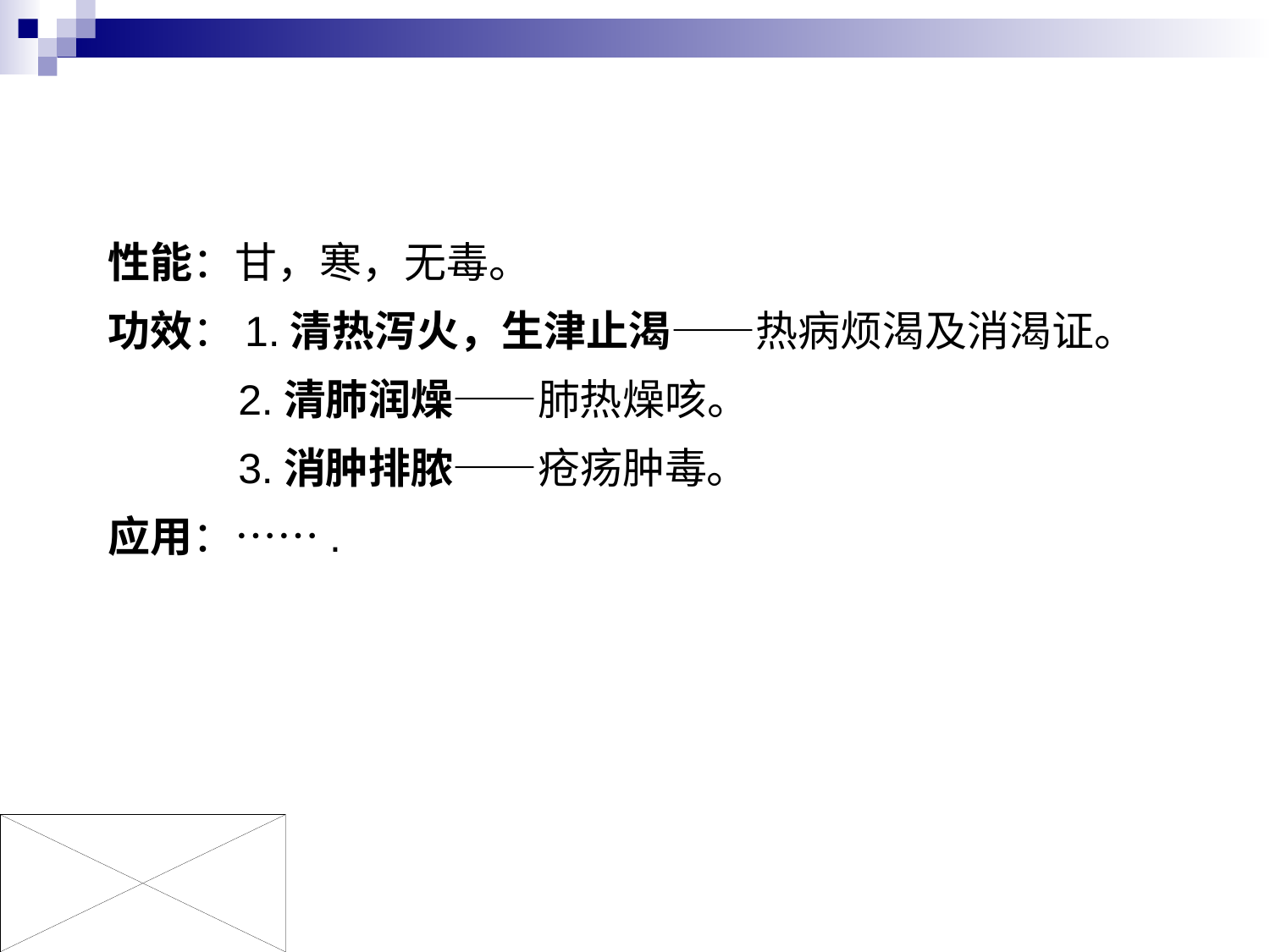

性能：甘，寒，无毒。
功效：1.清热泻火，生津止渴——热病烦渴及消渴证。
           2.清肺润燥——肺热燥咳。
           3.消肿排脓——疮疡肿毒。
应用：…….